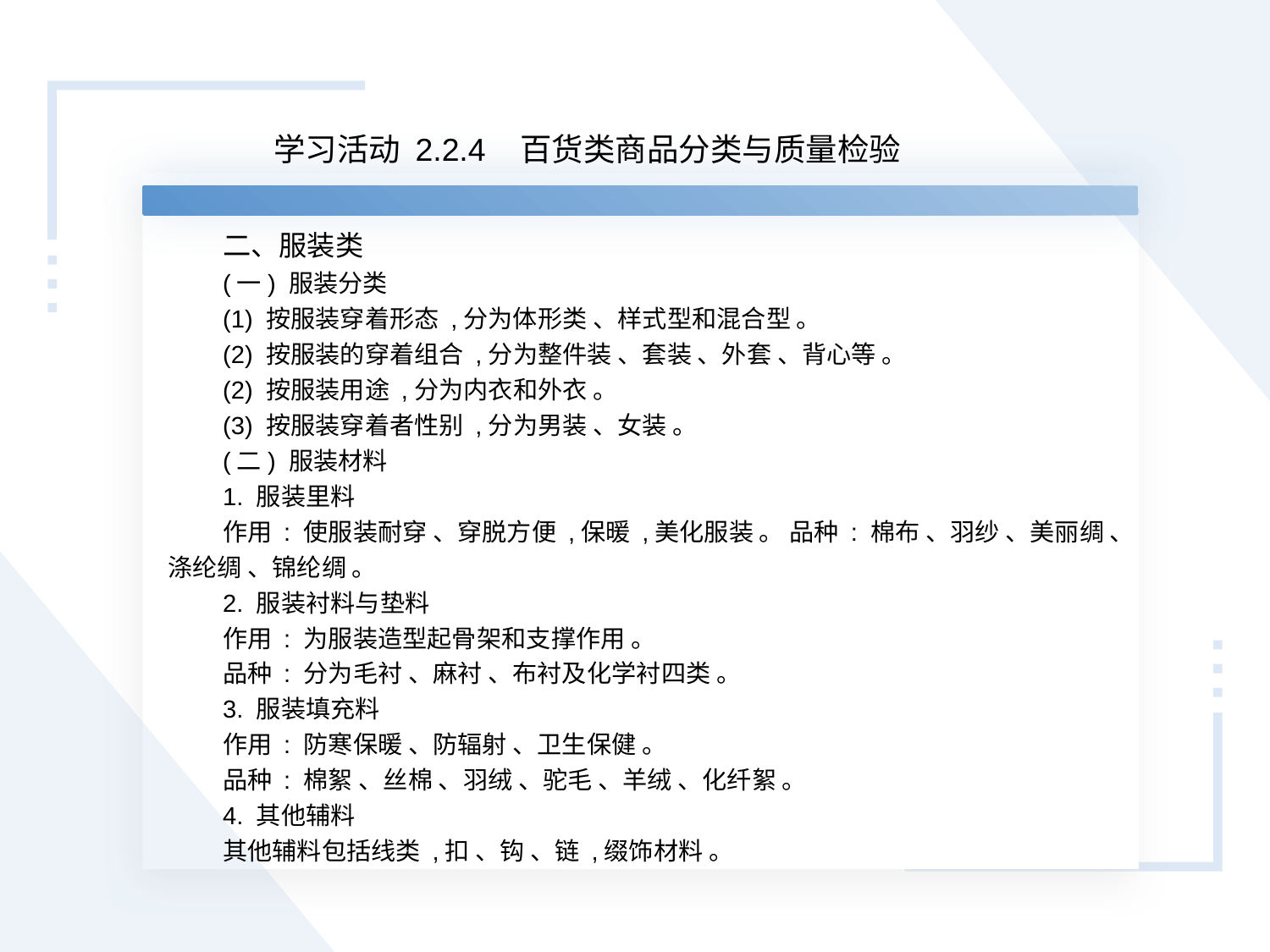

学习活动 2.2.4   百货类商品分类与质量检验

二、服装类
(一) 服装分类
(1) 按服装穿着形态 ,分为体形类 、样式型和混合型 。
(2) 按服装的穿着组合 ,分为整件装 、套装 、外套 、背心等 。
(2) 按服装用途 ,分为内衣和外衣 。
(3) 按服装穿着者性别 ,分为男装 、女装 。
(二) 服装材料
1. 服装里料
作用 : 使服装耐穿 、穿脱方便 ,保暖 ,美化服装 。 品种 : 棉布 、羽纱 、美丽绸 、涤纶绸 、锦纶绸 。
2. 服装衬料与垫料
作用 : 为服装造型起骨架和支撑作用 。
品种 : 分为毛衬 、麻衬 、布衬及化学衬四类 。
3. 服装填充料
作用 : 防寒保暖 、防辐射 、卫生保健 。
品种 : 棉絮 、丝棉 、羽绒 、驼毛 、羊绒 、化纤絮 。
4. 其他辅料
其他辅料包括线类 ,扣 、钩 、链 ,缀饰材料 。